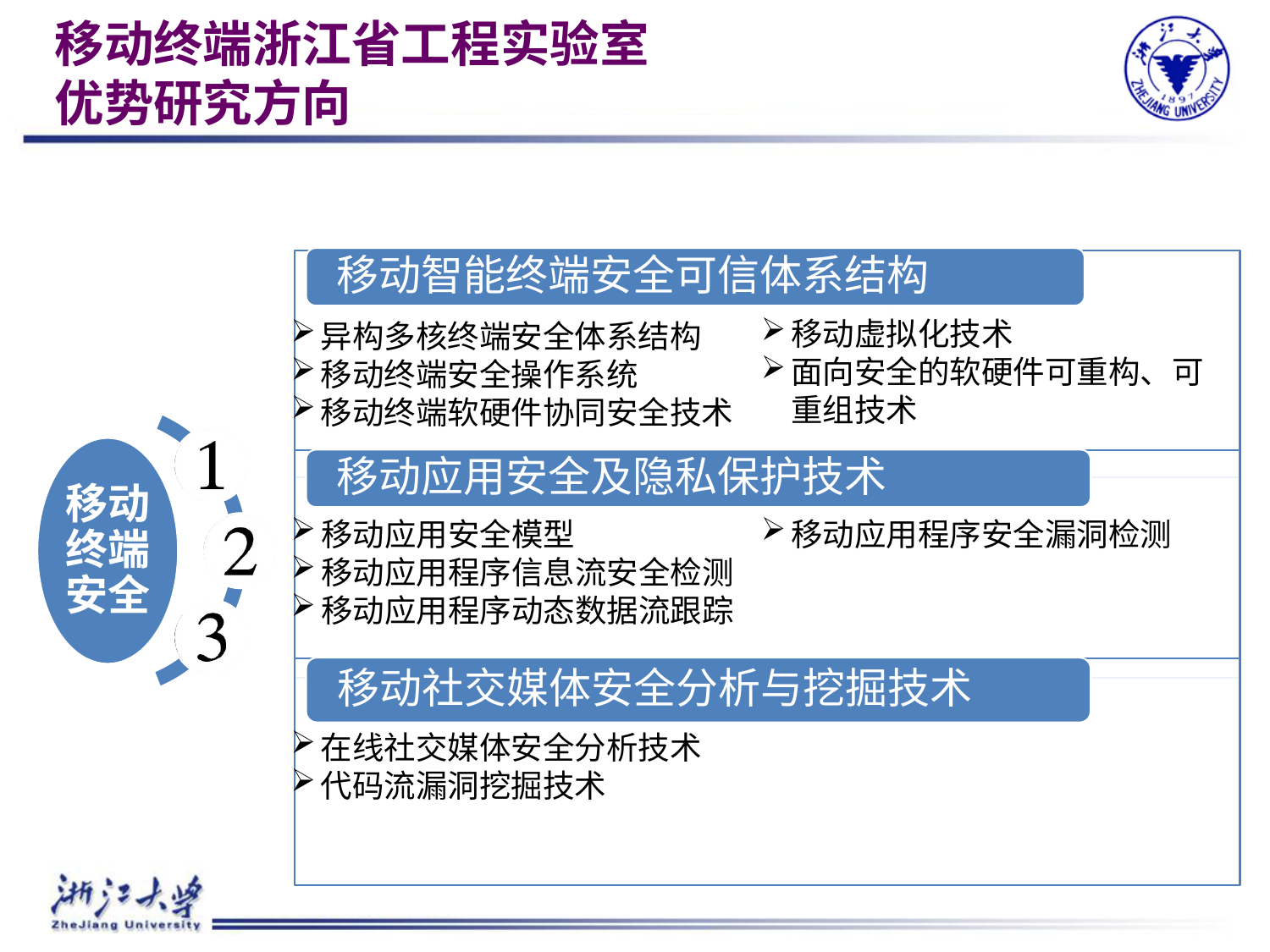

# 移动终端浙江省工程实验室 优势研究方向
移动智能终端安全可信体系结构
移动应用安全及隐私保护技术
移动社交媒体安全分析与挖掘技术
移动终端安全

移动虚拟化技术
面向安全的软硬件可重构、可重组技术

异构多核终端安全体系结构
移动终端安全操作系统
移动终端软硬件协同安全技术
移动应用安全模型
移动应用程序信息流安全检测
移动应用程序动态数据流跟踪

移动应用程序安全漏洞检测

在线社交媒体安全分析技术
代码流漏洞挖掘技术